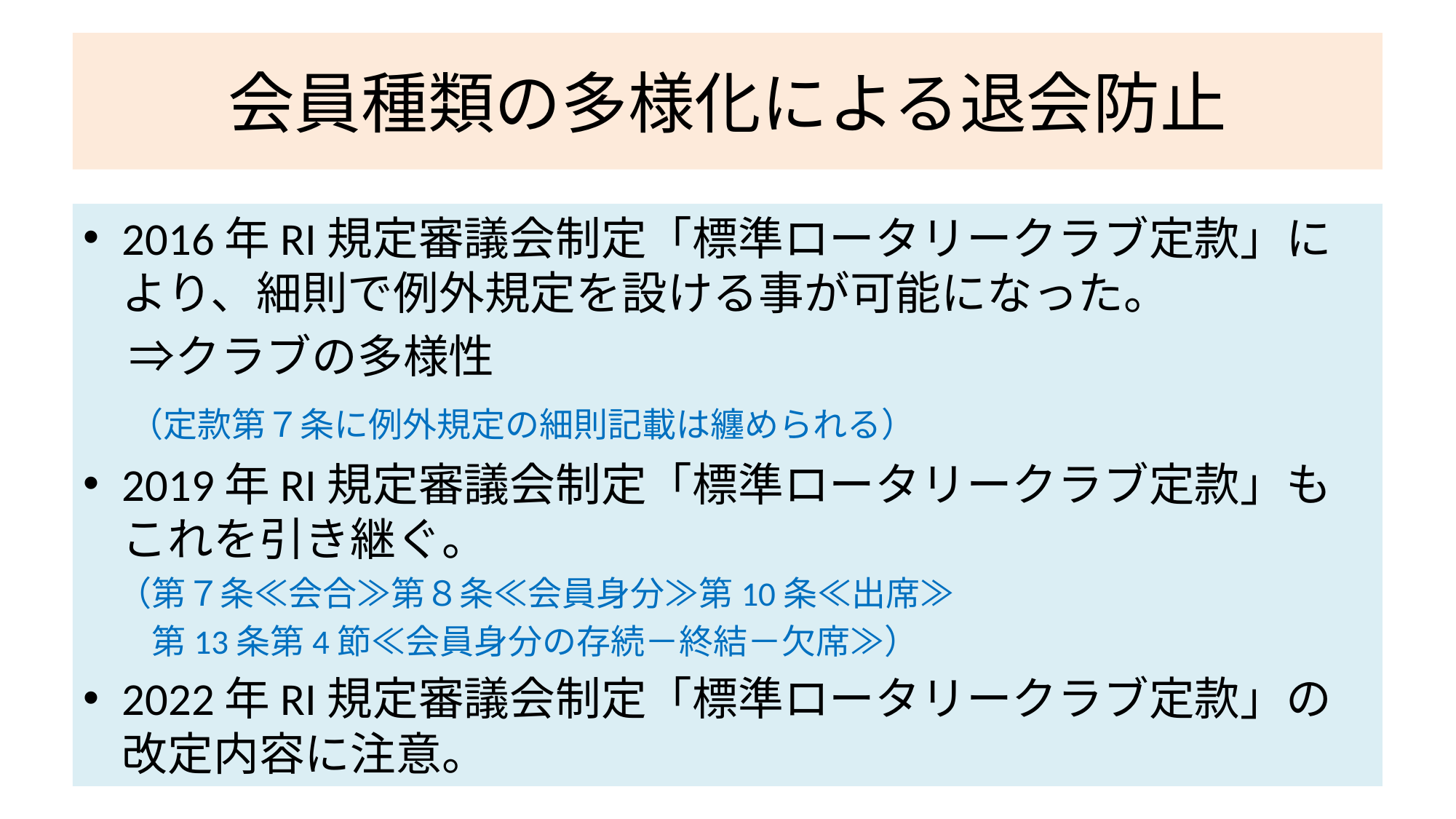

# 会員種類の多様化による退会防止
2016年RI規定審議会制定「標準ロータリークラブ定款」により、細則で例外規定を設ける事が可能になった。
　⇒クラブの多様性
　（定款第７条に例外規定の細則記載は纏められる）
2019年RI規定審議会制定「標準ロータリークラブ定款」もこれを引き継ぐ。
　（第７条≪会合≫第８条≪会員身分≫第10条≪出席≫
　　第13条第4節≪会員身分の存続－終結－欠席≫）
2022年RI規定審議会制定「標準ロータリークラブ定款」の改定内容に注意。